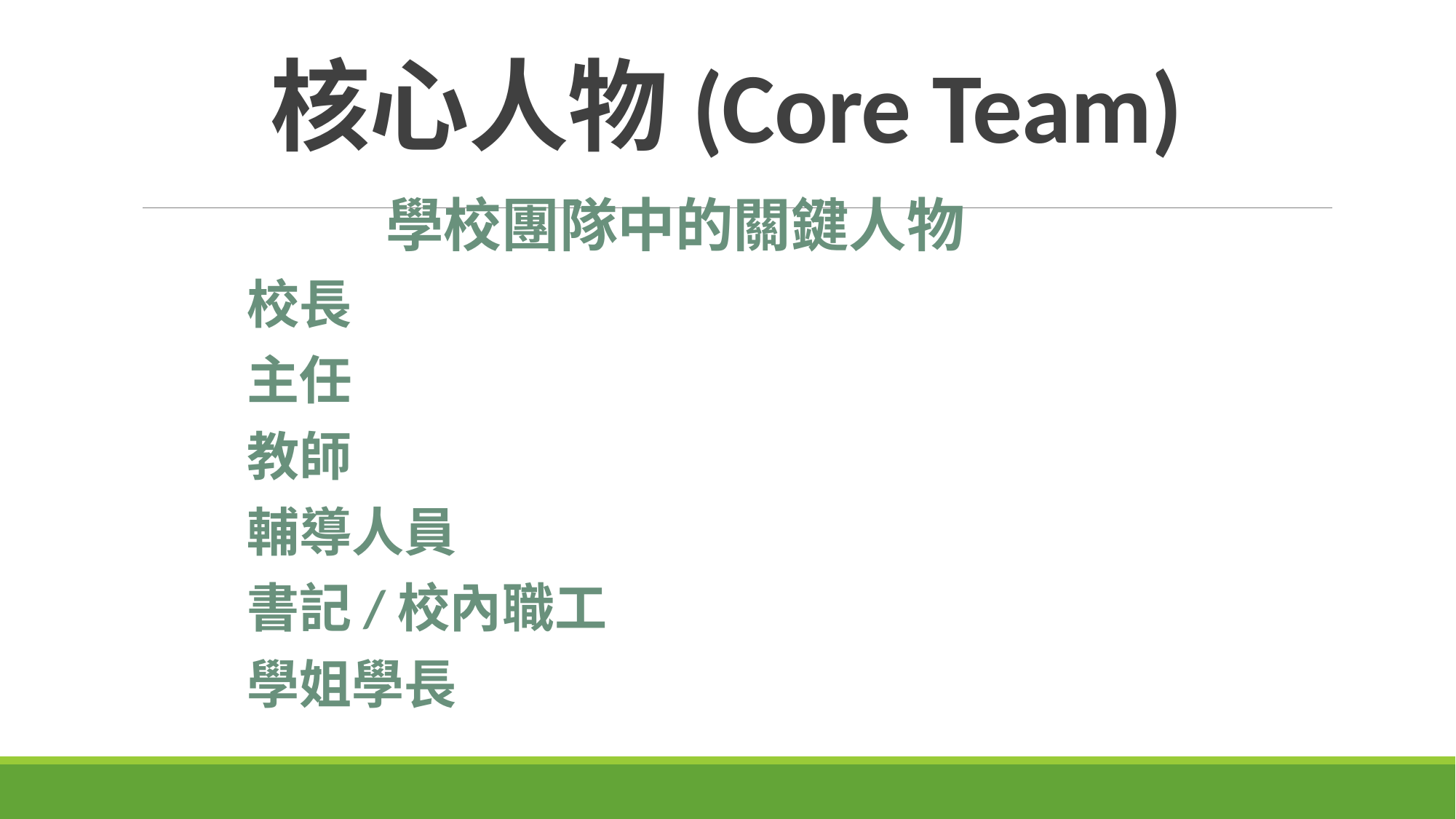

# 核心人物(Core Team)
學校團隊中的關鍵人物
校長
主任
教師
輔導人員
書記/校內職工
學姐學長